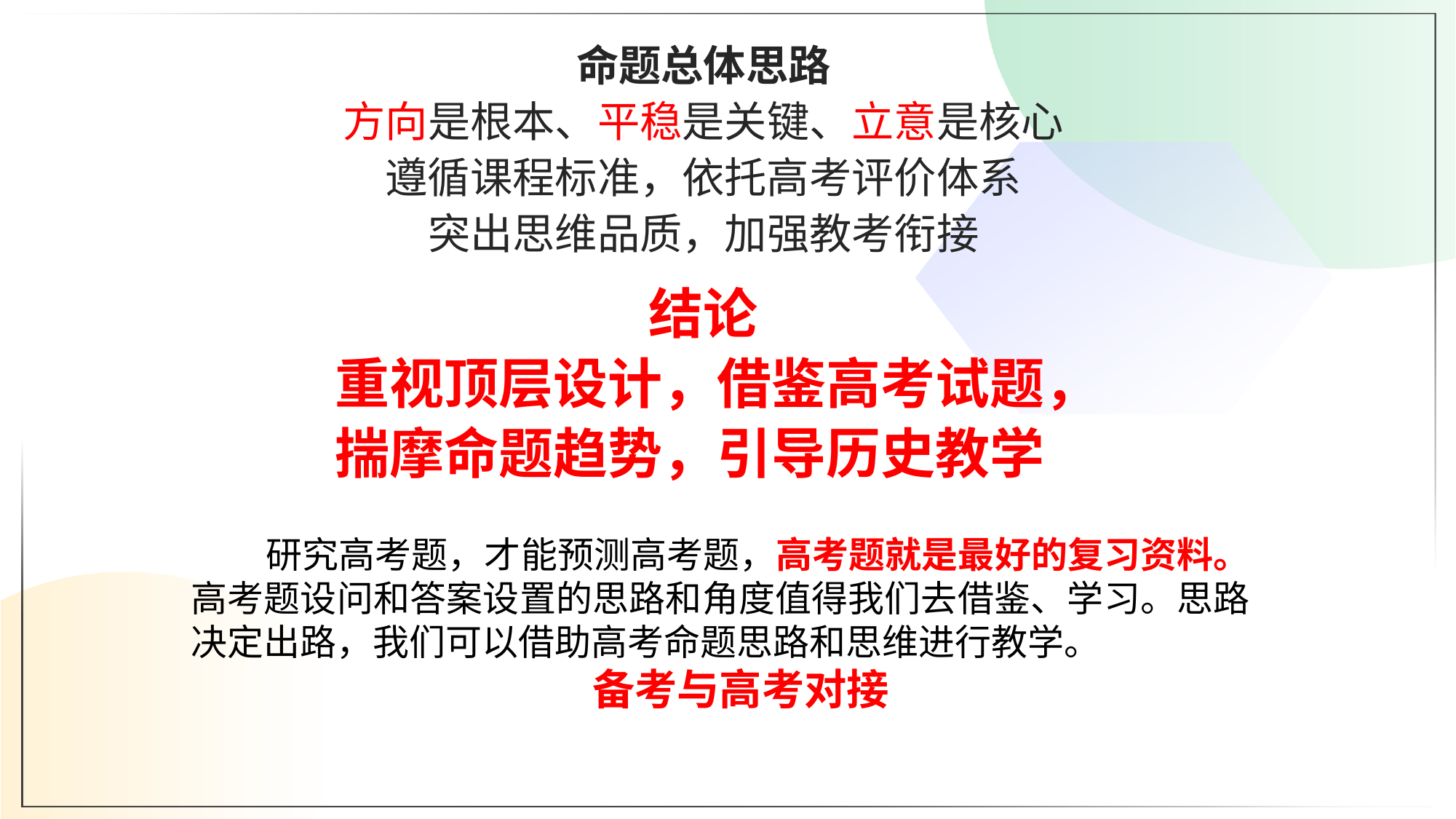

命题总体思路
方向是根本、平稳是关键、立意是核心
遵循课程标准，依托高考评价体系
突出思维品质，加强教考衔接
结论
重视顶层设计，借鉴高考试题，
揣摩命题趋势，引导历史教学
        研究高考题，才能预测高考题，高考题就是最好的复习资料。高考题设问和答案设置的思路和角度值得我们去借鉴、学习。思路决定出路，我们可以借助高考命题思路和思维进行教学。
    备考与高考对接